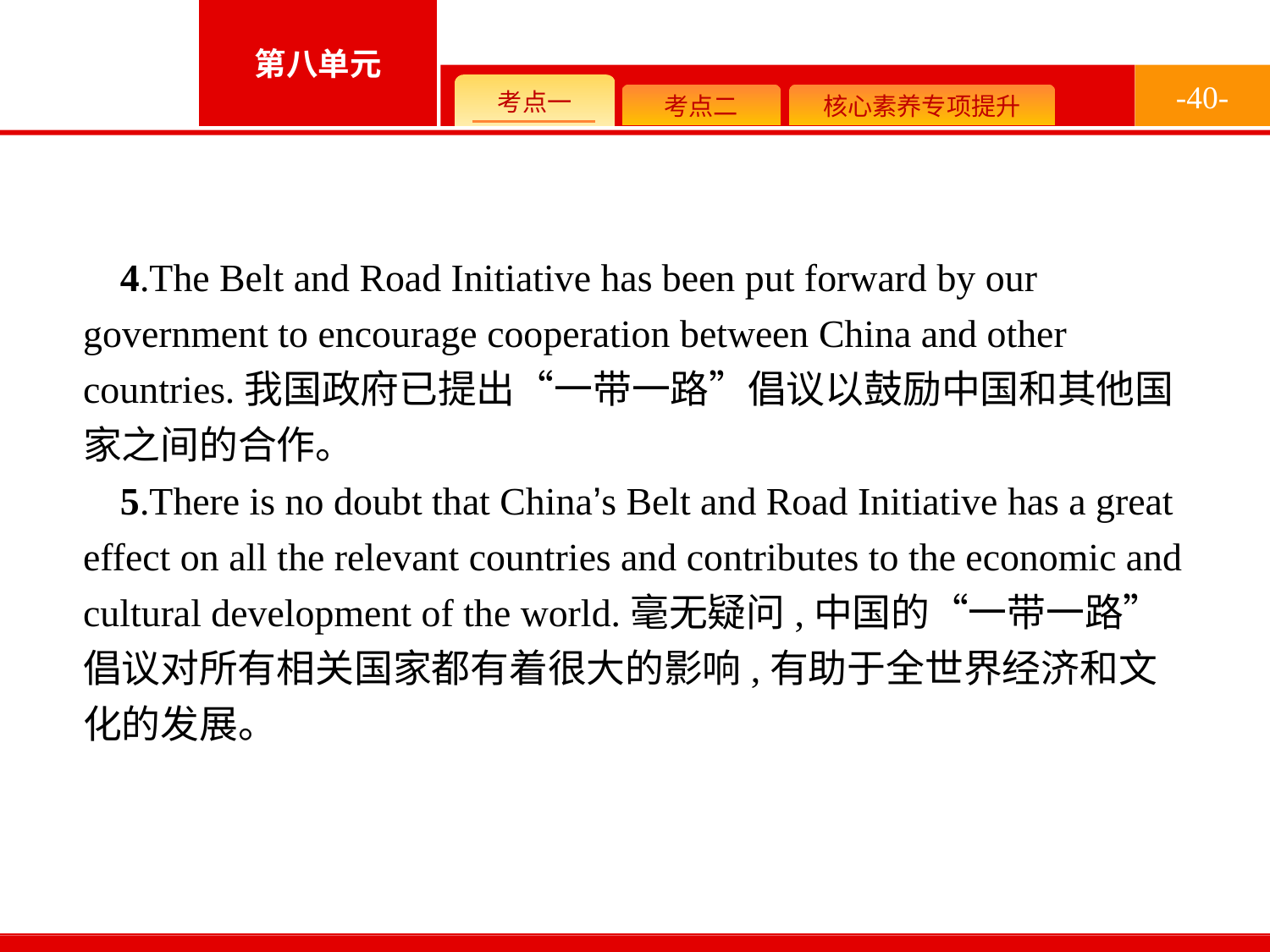

-40-
4.The Belt and Road Initiative has been put forward by our government to encourage cooperation between China and other countries.我国政府已提出“一带一路”倡议以鼓励中国和其他国家之间的合作。
5.There is no doubt that China’s Belt and Road Initiative has a great effect on all the relevant countries and contributes to the economic and cultural development of the world.毫无疑问,中国的“一带一路”倡议对所有相关国家都有着很大的影响,有助于全世界经济和文化的发展。